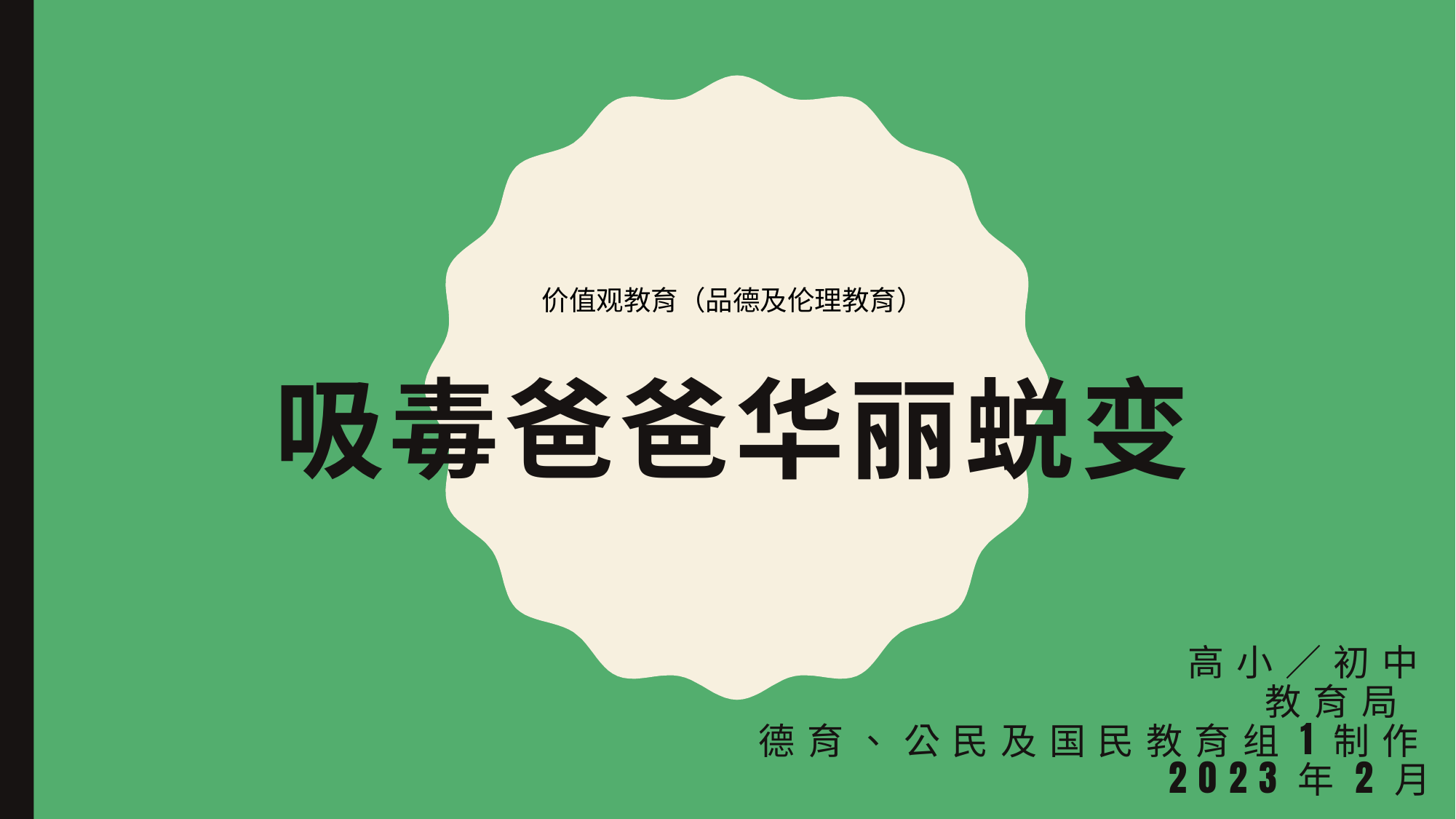

价值观教育（品德及伦理教育）
吸毒爸爸华丽蜕变
# 高小／初中 教育局 德育、公民及国民教育组1制作 2023年2月